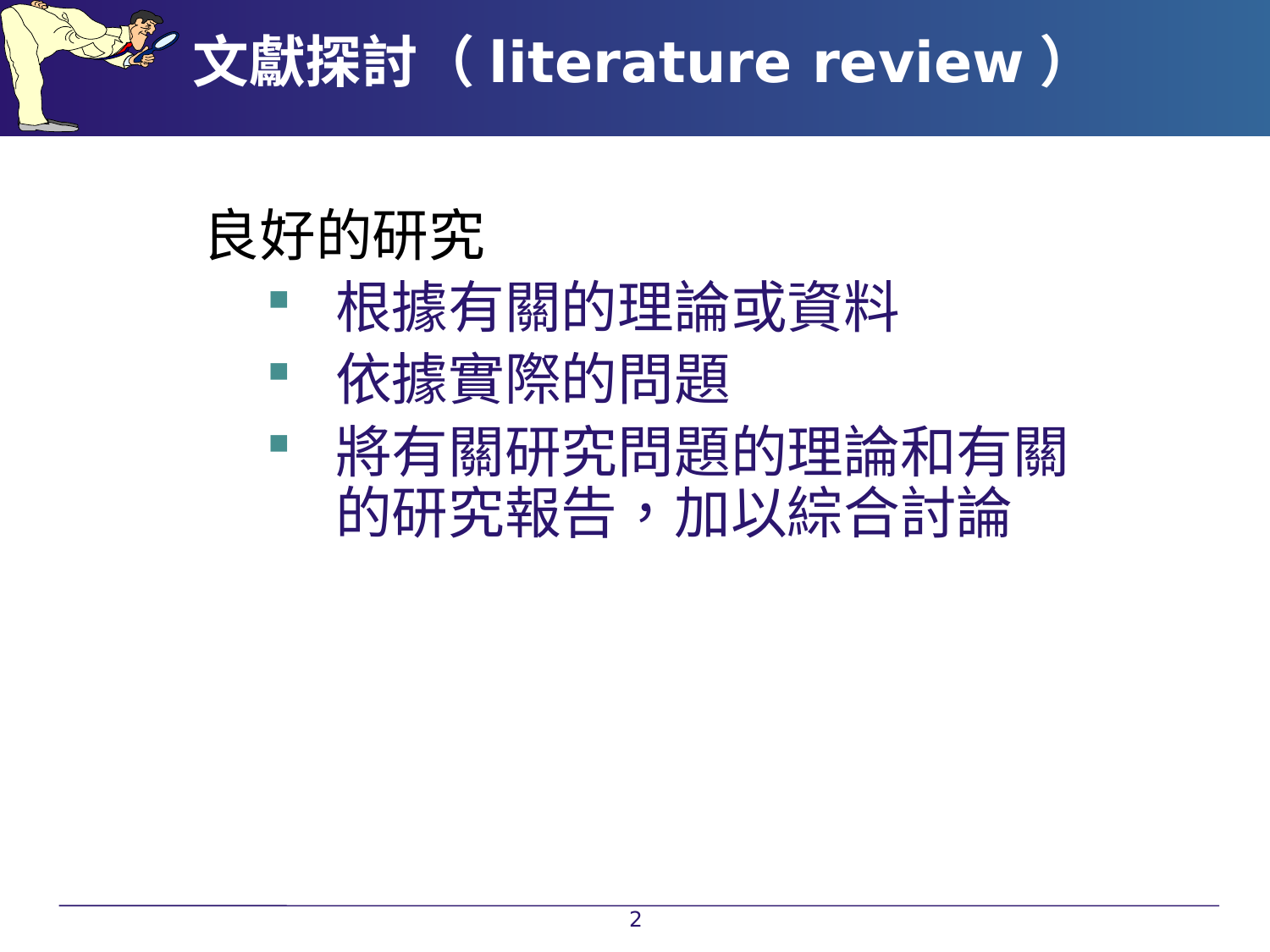

# 文獻探討（literature review）
良好的研究
根據有關的理論或資料
依據實際的問題
將有關研究問題的理論和有關的研究報告，加以綜合討論
2